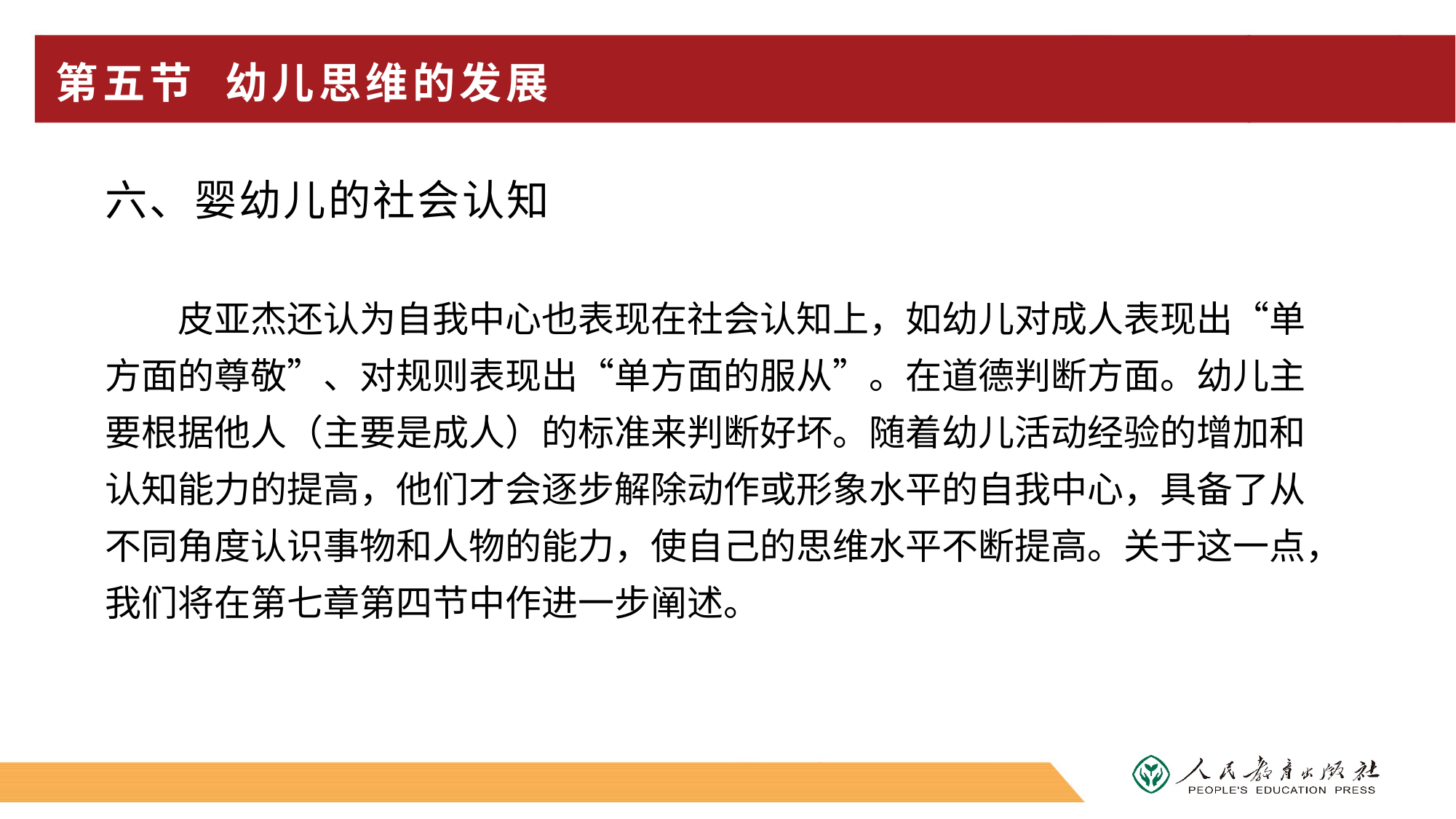

# 第五节  幼儿思维的发展
六、婴幼儿的社会认知
皮亚杰还认为自我中心也表现在社会认知上，如幼儿对成人表现出“单方面的尊敬”、对规则表现出“单方面的服从”。在道德判断方面。幼儿主要根据他人（主要是成人）的标准来判断好坏。随着幼儿活动经验的增加和认知能力的提高，他们才会逐步解除动作或形象水平的自我中心，具备了从不同角度认识事物和人物的能力，使自己的思维水平不断提高。关于这一点，我们将在第七章第四节中作进一步阐述。